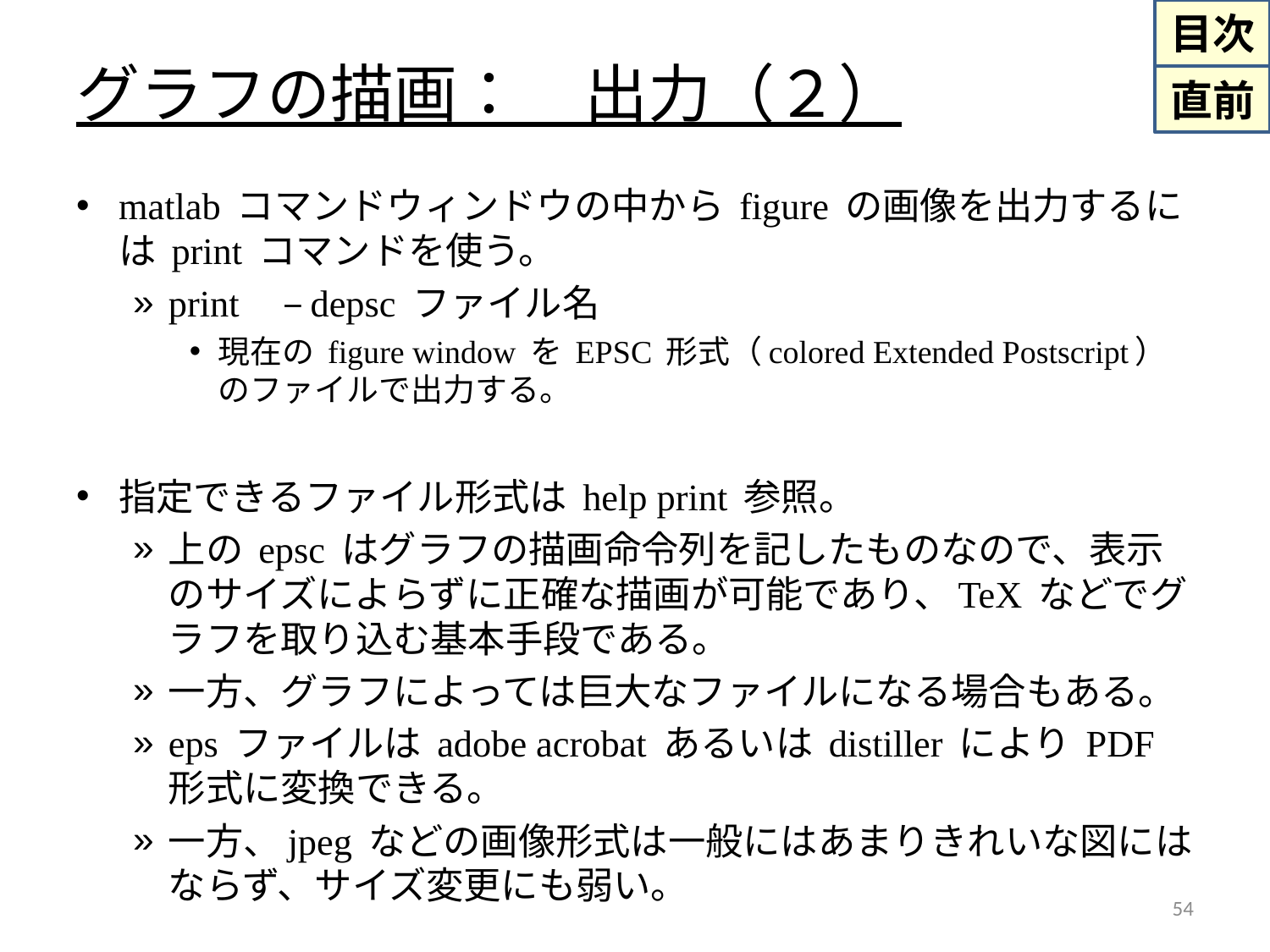

# グラフの描画：　出力（２）
matlab コマンドウィンドウの中から figure の画像を出力するには print コマンドを使う。
print　–depsc ファイル名
現在の figure window を EPSC 形式（colored Extended Postscript）のファイルで出力する。

指定できるファイル形式は help print 参照。
上の epsc はグラフの描画命令列を記したものなので、表示のサイズによらずに正確な描画が可能であり、TeX などでグラフを取り込む基本手段である。
一方、グラフによっては巨大なファイルになる場合もある。
eps ファイルは adobe acrobat あるいは distiller により PDF 形式に変換できる。
一方、jpeg などの画像形式は一般にはあまりきれいな図にはならず、サイズ変更にも弱い。
54